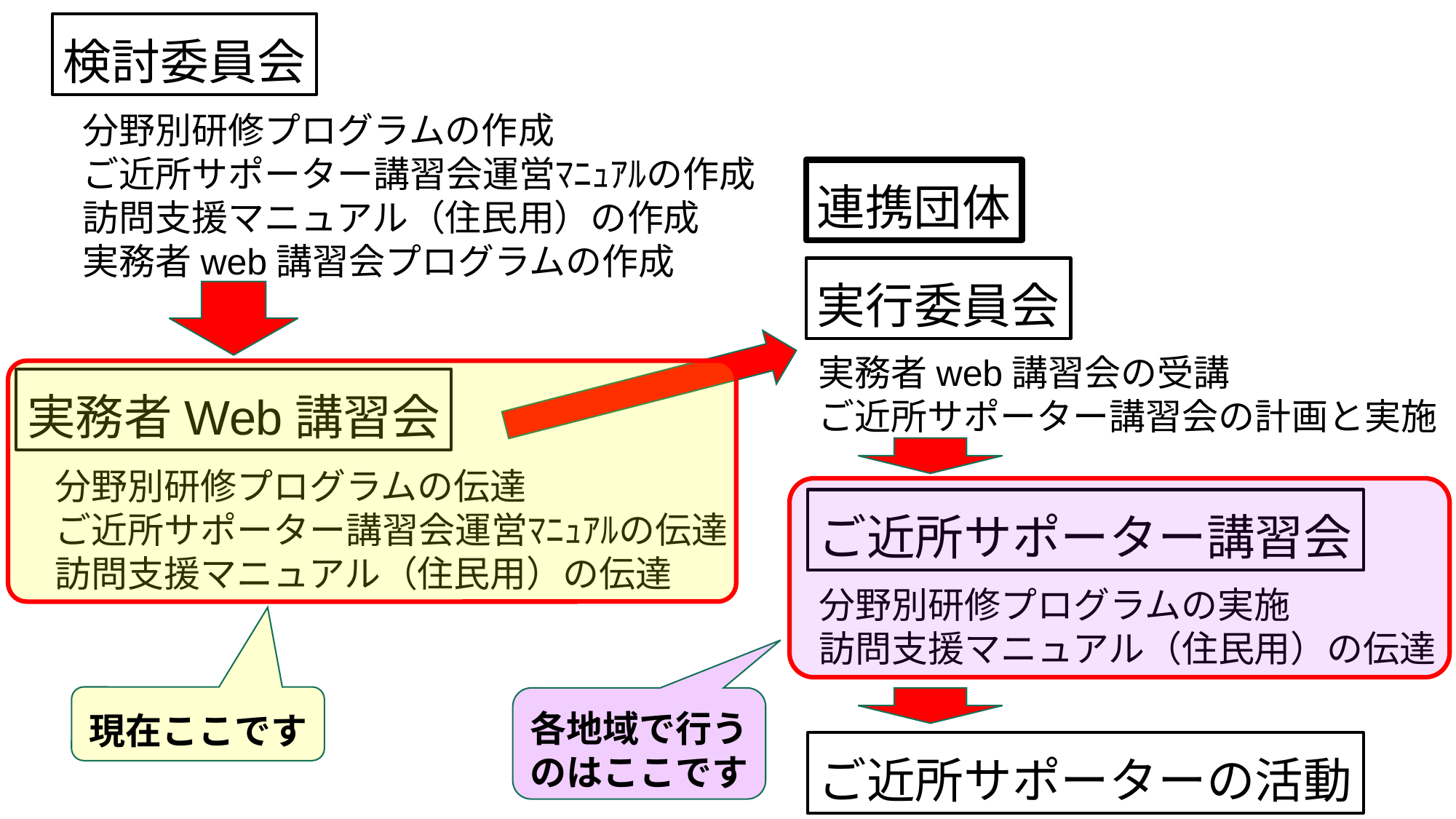

検討委員会
分野別研修プログラムの作成
ご近所サポーター講習会運営ﾏﾆｭｱﾙの作成
訪問支援マニュアル（住民用）の作成
実務者web講習会プログラムの作成
連携団体
実行委員会

実務者web講習会の受講
ご近所サポーター講習会の計画と実施

実務者Web講習会

分野別研修プログラムの伝達
ご近所サポーター講習会運営ﾏﾆｭｱﾙの伝達
訪問支援マニュアル（住民用）の伝達

ご近所サポーター講習会
分野別研修プログラムの実施
訪問支援マニュアル（住民用）の伝達
現在ここです
各地域で行う
のはここです

ご近所サポーターの活動